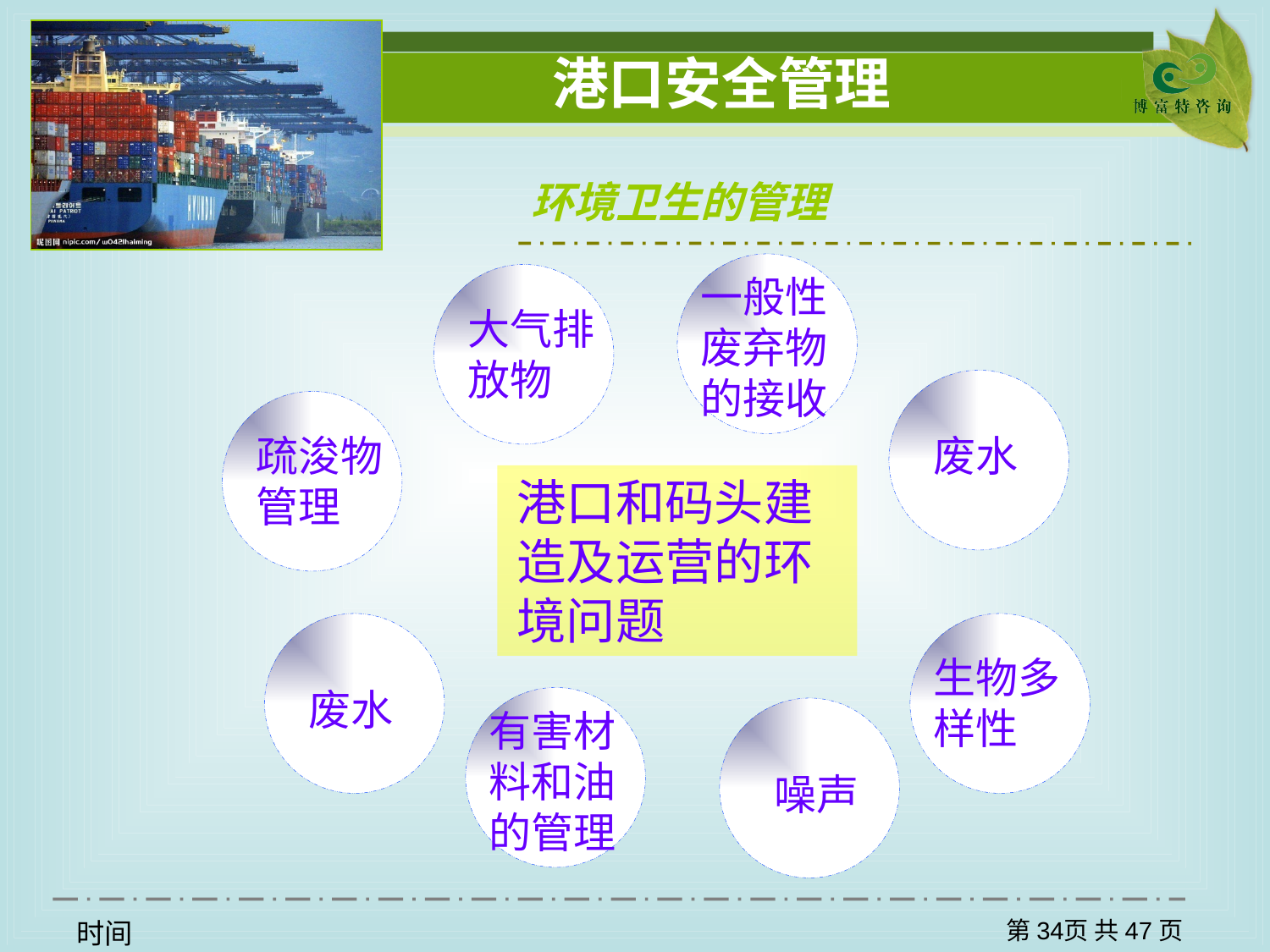

环境卫生的管理

一般性废弃物的接收

大气排放物

废水

疏浚物管理

港口和码头建造及运营的环境问题

废水

生物多样性

有害材料和油的管理

噪声
第34页 共47页
时间